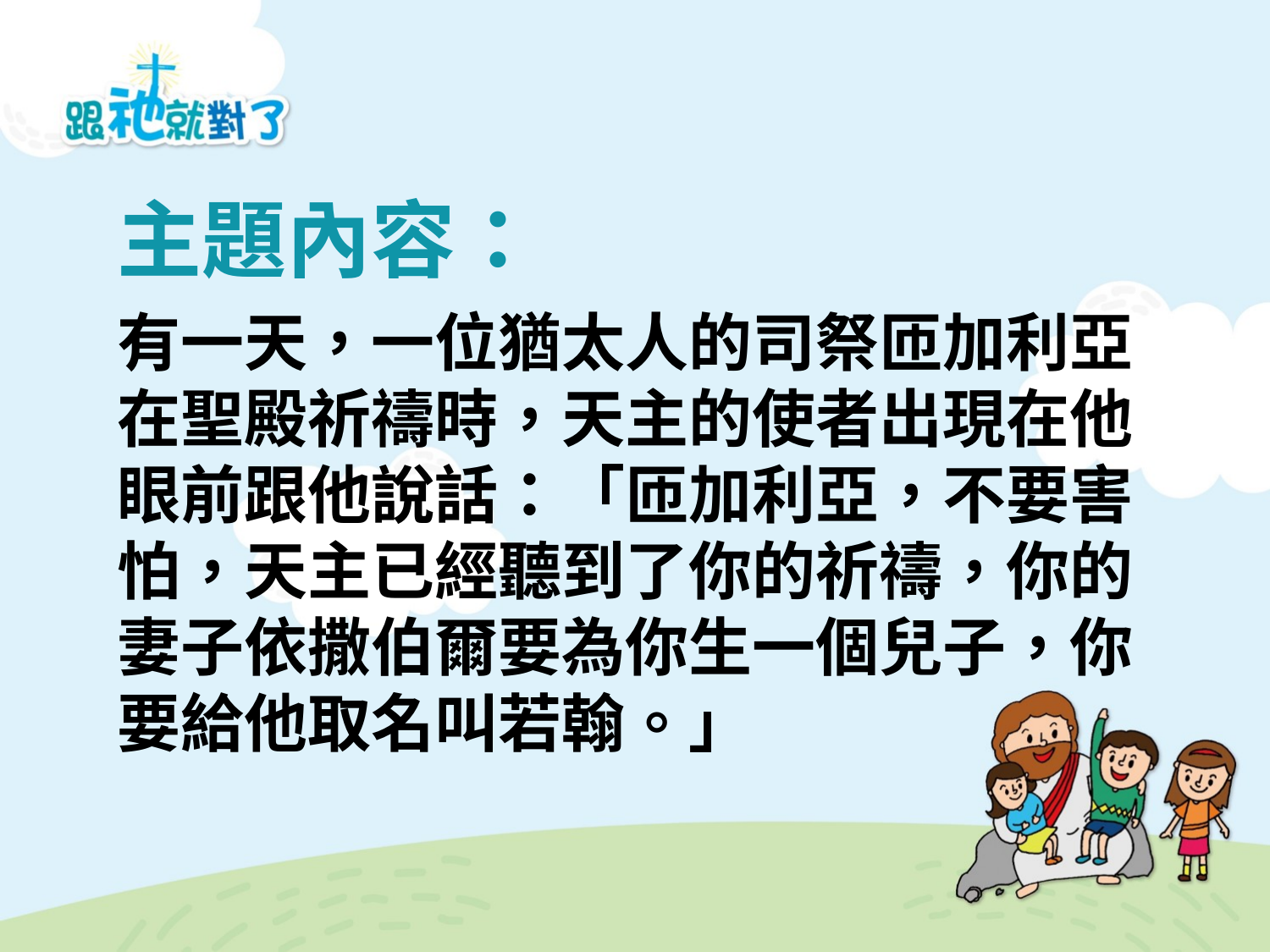

主題內容：
有一天，一位猶太人的司祭匝加利亞在聖殿祈禱時，天主的使者出現在他眼前跟他說話：「匝加利亞，不要害怕，天主已經聽到了你的祈禱，你的妻子依撒伯爾要為你生一個兒子，你要給他取名叫若翰。」